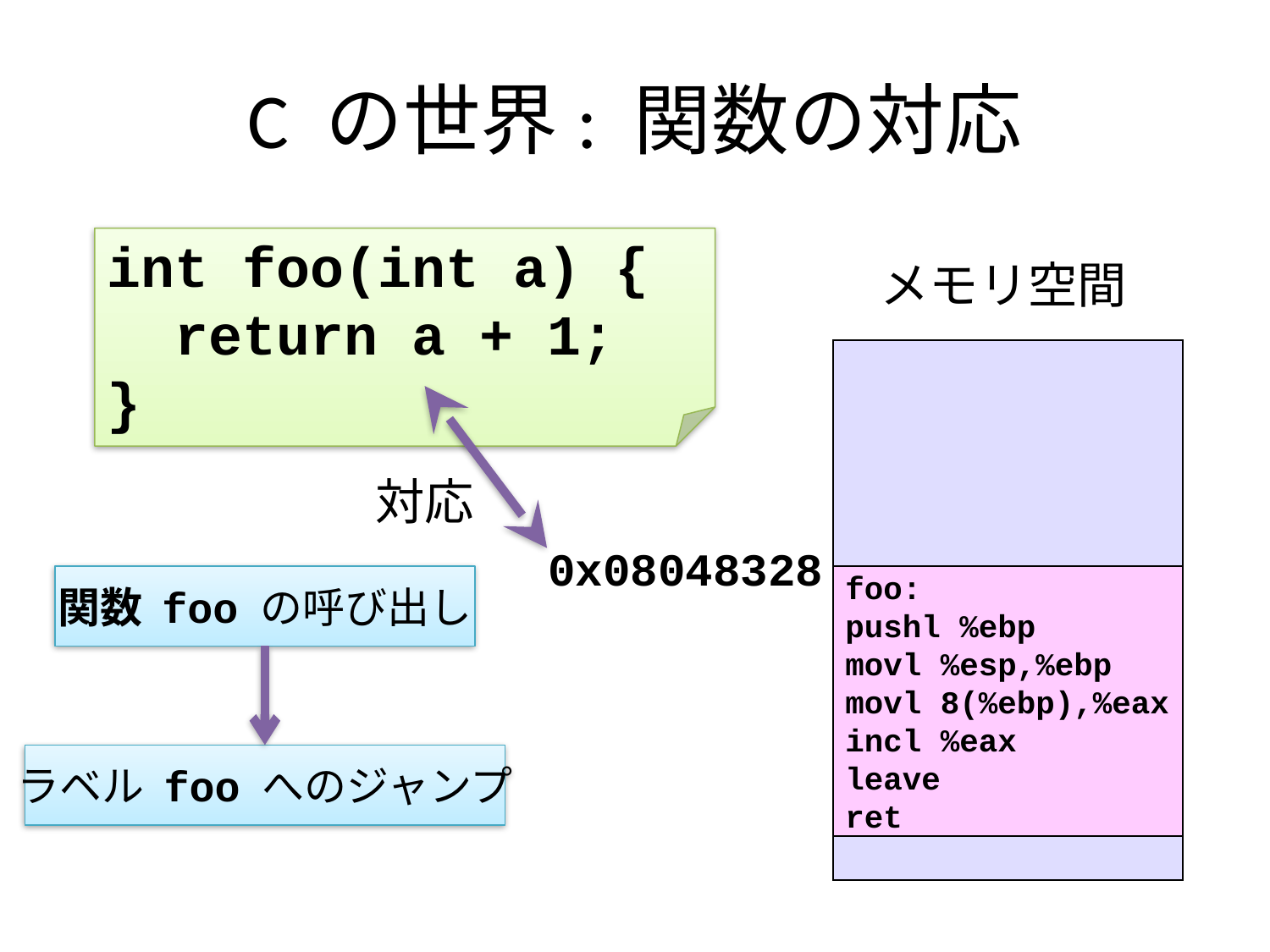

# C の世界: 関数の対応

int foo(int a) {
  return a + 1;
}
メモリ空間

対応
0x08048328
foo:
pushl %ebp
movl %esp,%ebp
movl 8(%ebp),%eax
incl %eax
leave
ret
関数 foo の呼び出し
ラベル foo へのジャンプ